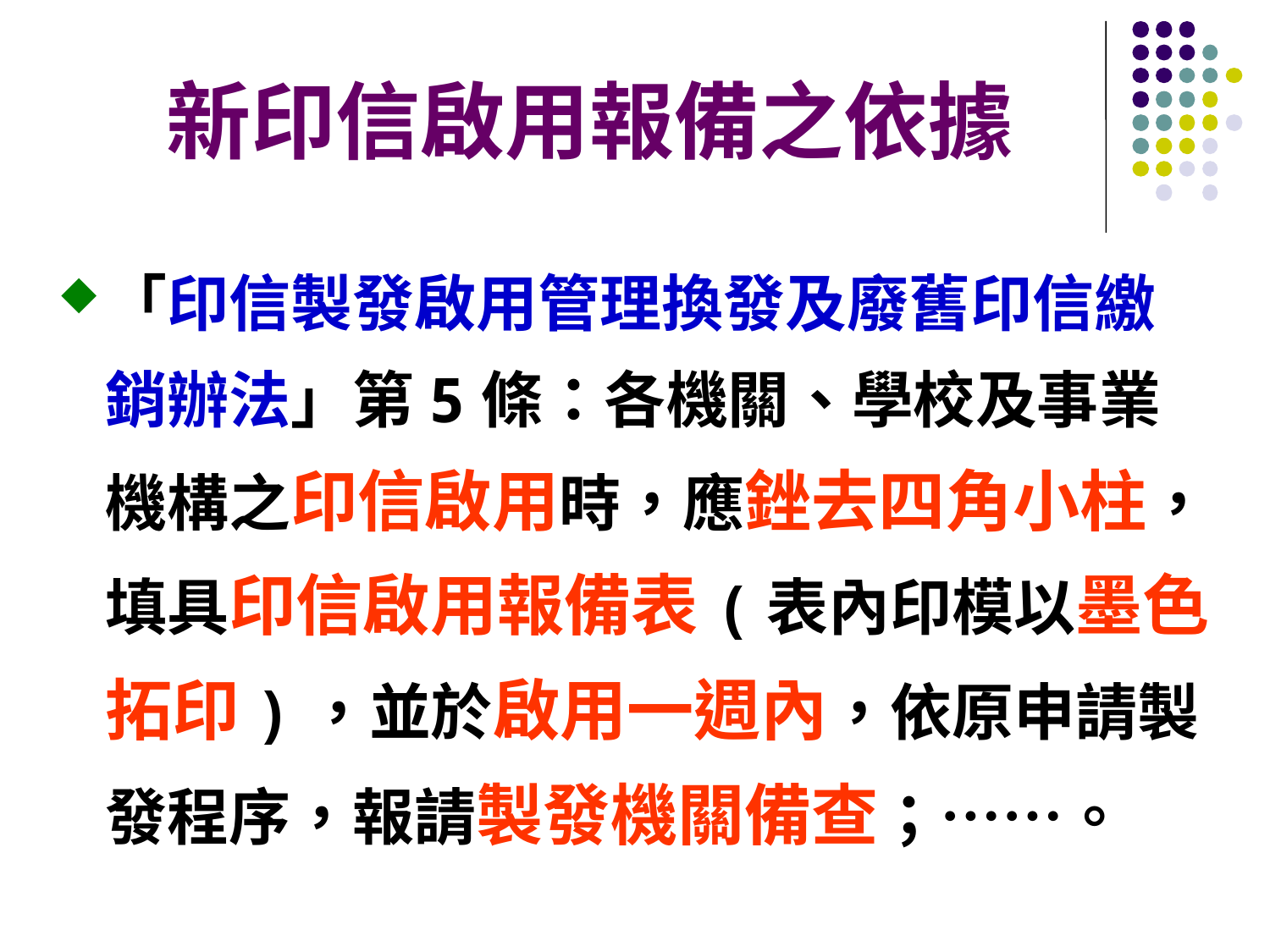

新印信啟用報備之依據
「印信製發啟用管理換發及廢舊印信繳銷辦法」第5條：各機關、學校及事業機構之印信啟用時，應銼去四角小柱，填具印信啟用報備表(表內印模以墨色拓印)，並於啟用一週內，依原申請製發程序，報請製發機關備查；……。